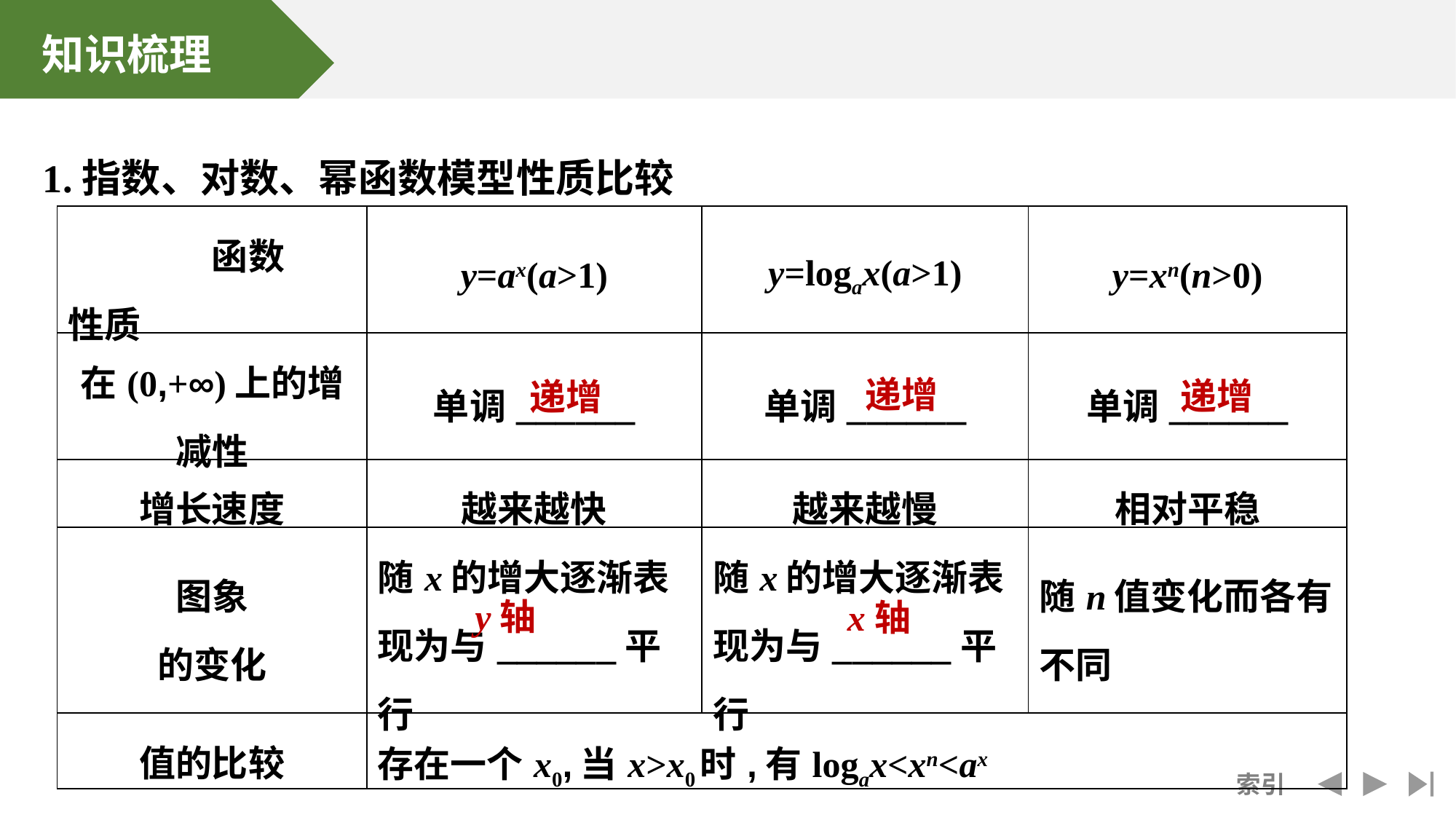

1.指数、对数、幂函数模型性质比较
| 函数 性质 | y=ax(a>1) | y=logax(a>1) | y=xn(n>0) |
| --- | --- | --- | --- |
| 在(0,+∞)上的增减性 | 单调\_\_\_\_\_\_ | 单调\_\_\_\_\_\_ | 单调\_\_\_\_\_\_ |
| 增长速度 | 越来越快 | 越来越慢 | 相对平稳 |
| 图象 的变化 | 随x的增大逐渐表现为与\_\_\_\_\_\_平行 | 随x的增大逐渐表现为与\_\_\_\_\_\_平行 | 随n值变化而各有不同 |
| 值的比较 | 存在一个x0,当x>x0时,有logax<xn<ax |  |  |
递增
递增
递增
y轴
x轴